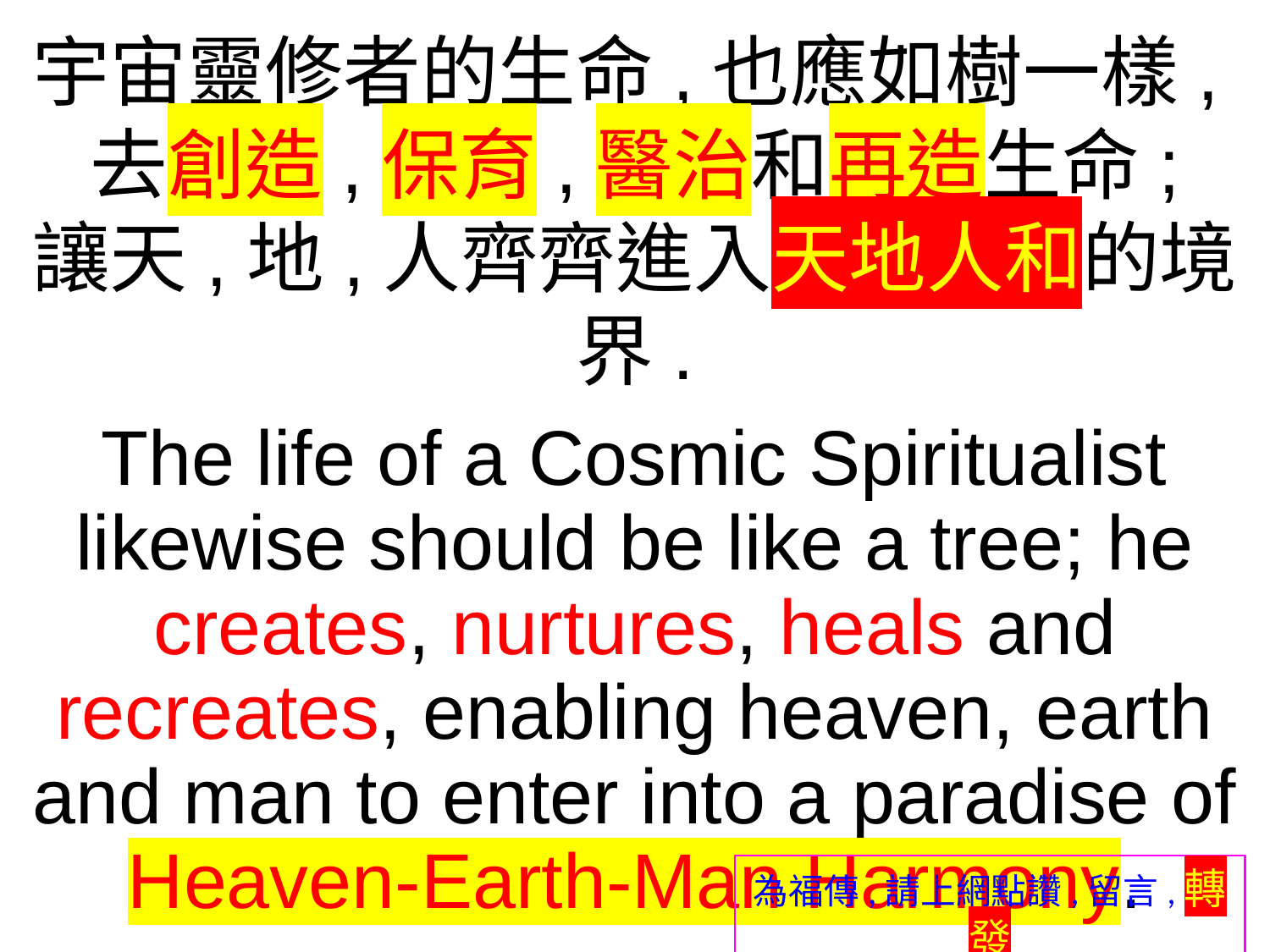

宇宙靈修者的生命,也應如樹一樣,去創造,保育,醫治和再造生命;
讓天,地,人齊齊進入天地人和的境界.
The life of a Cosmic Spiritualist likewise should be like a tree; he creates, nurtures, heals and recreates, enabling heaven, earth and man to enter into a paradise of Heaven-Earth-Man Harmony.
為福傳,請上網點讚,留言,轉發